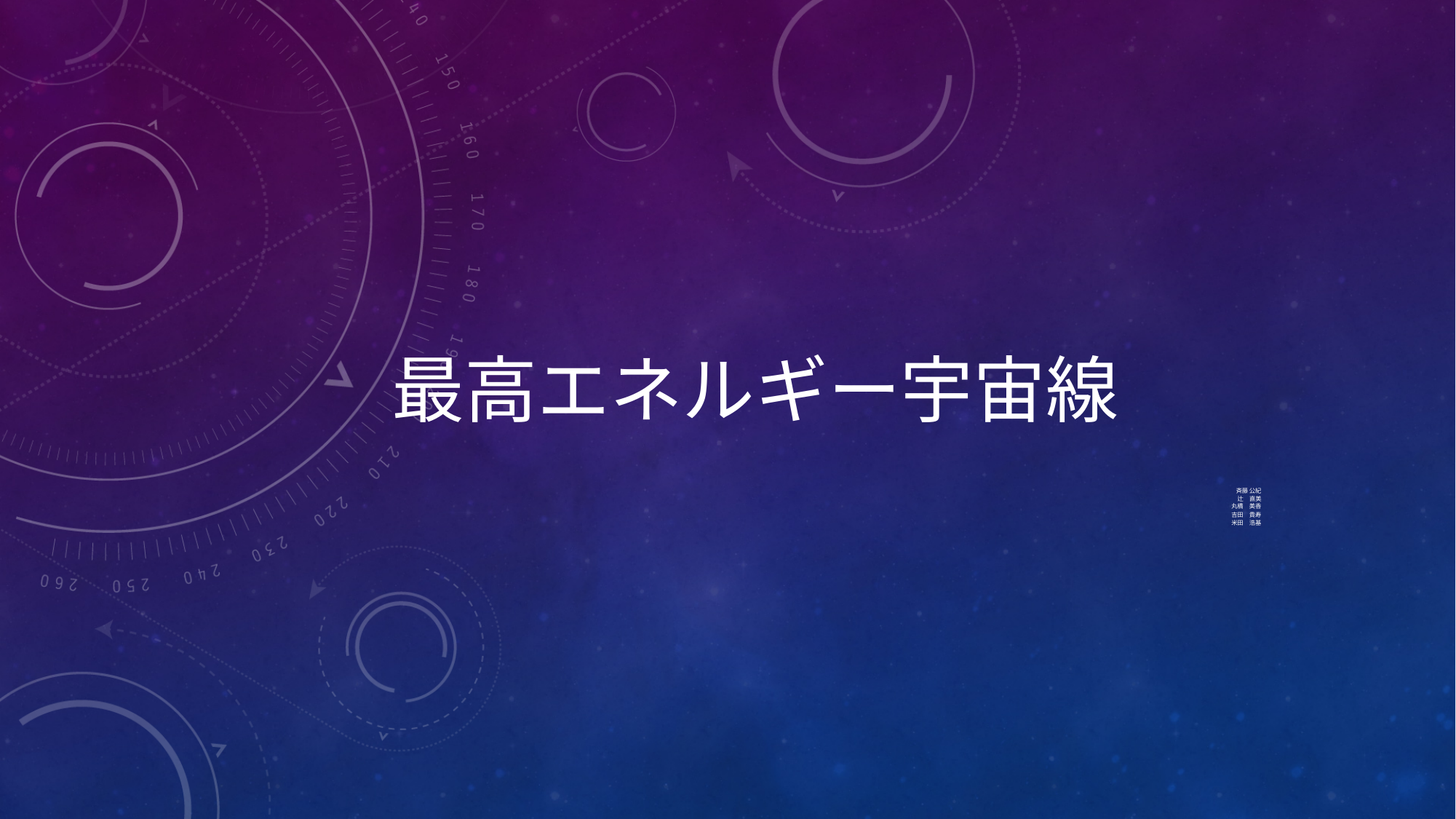

# 最高エネルギー宇宙線
斉藤 公紀
辻　直美
丸橋　美香
吉田　貴寿
米田　浩基